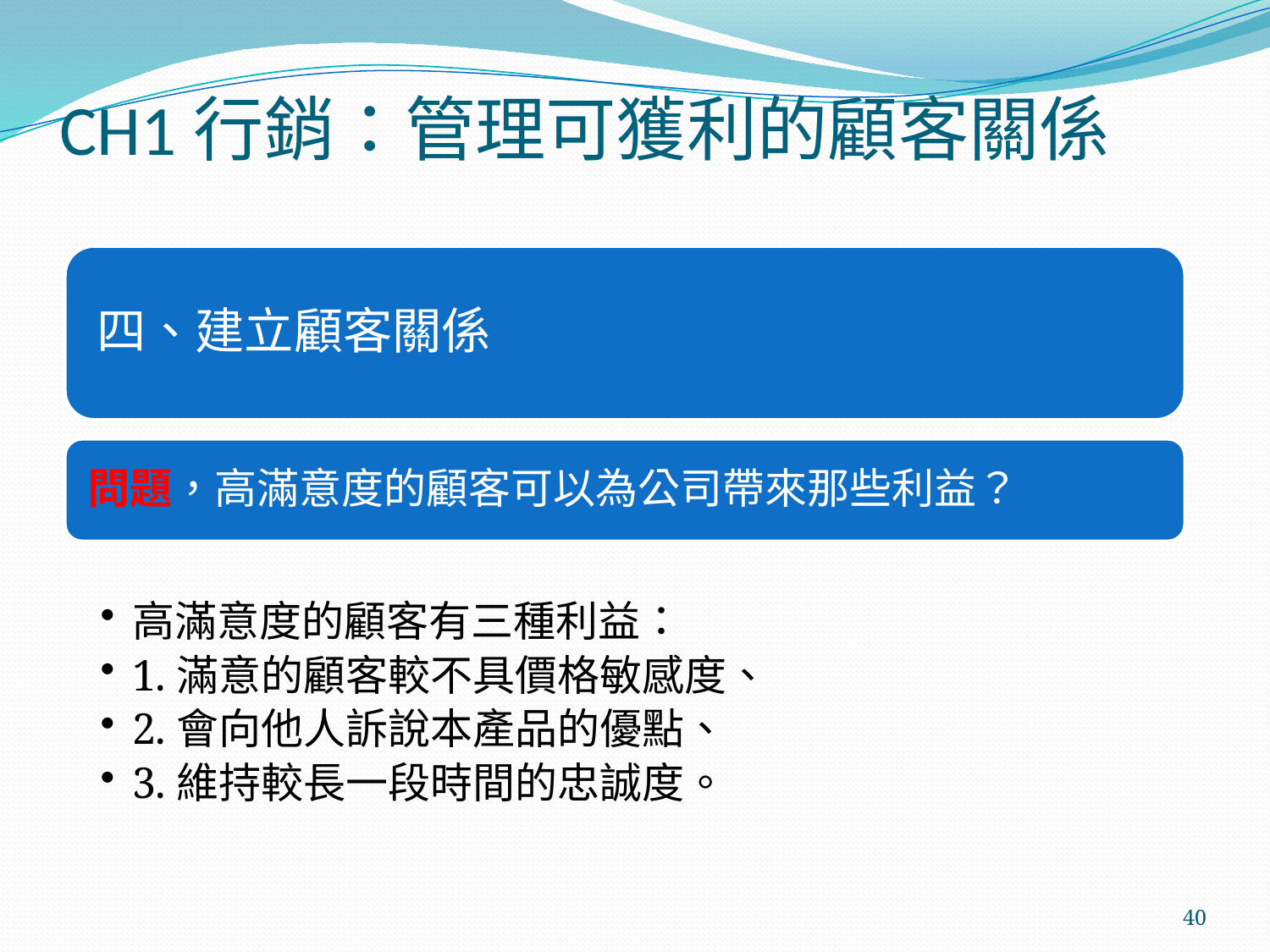

# CH1行銷：管理可獲利的顧客關係
四、建立顧客關係
問題，高滿意度的顧客可以為公司帶來那些利益？
高滿意度的顧客有三種利益：
1.滿意的顧客較不具價格敏感度、
2.會向他人訴說本產品的優點、
3.維持較長一段時間的忠誠度。
40